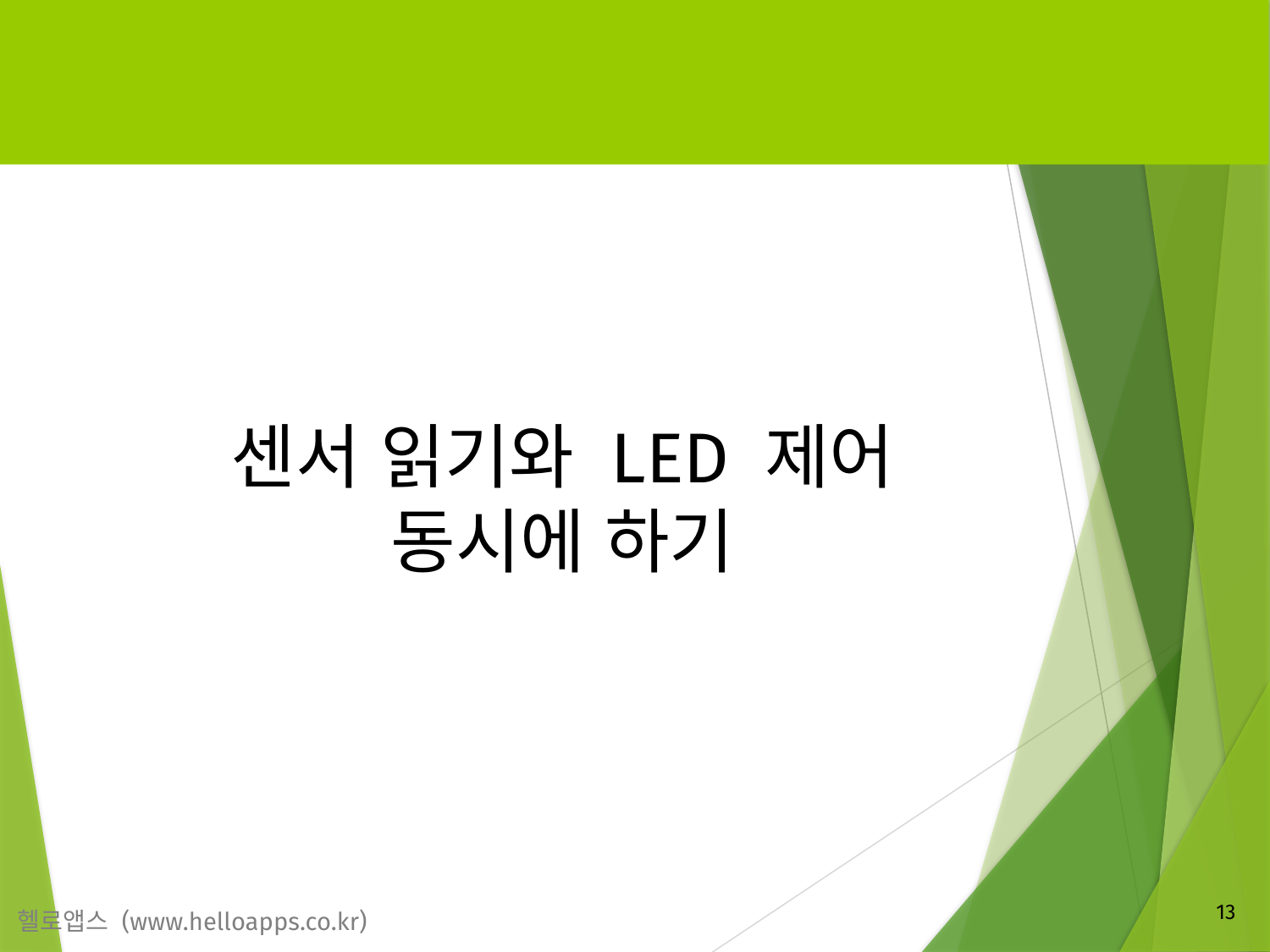

센서 읽기와 LED 제어
동시에 하기
13